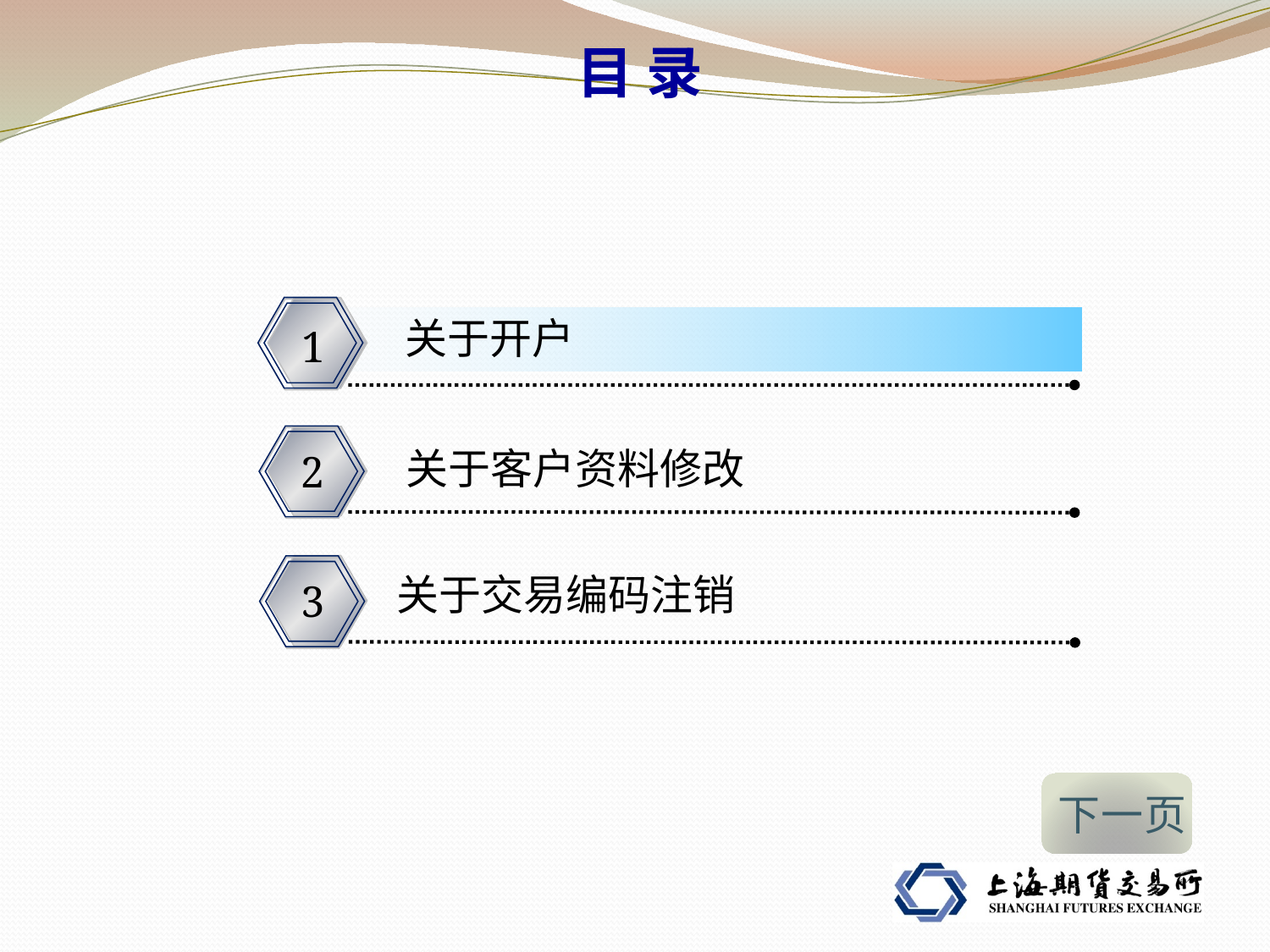

# 目 录

  关于开户

 1

  关于客户资料修改
2

关于交易编码注销
3

下一页